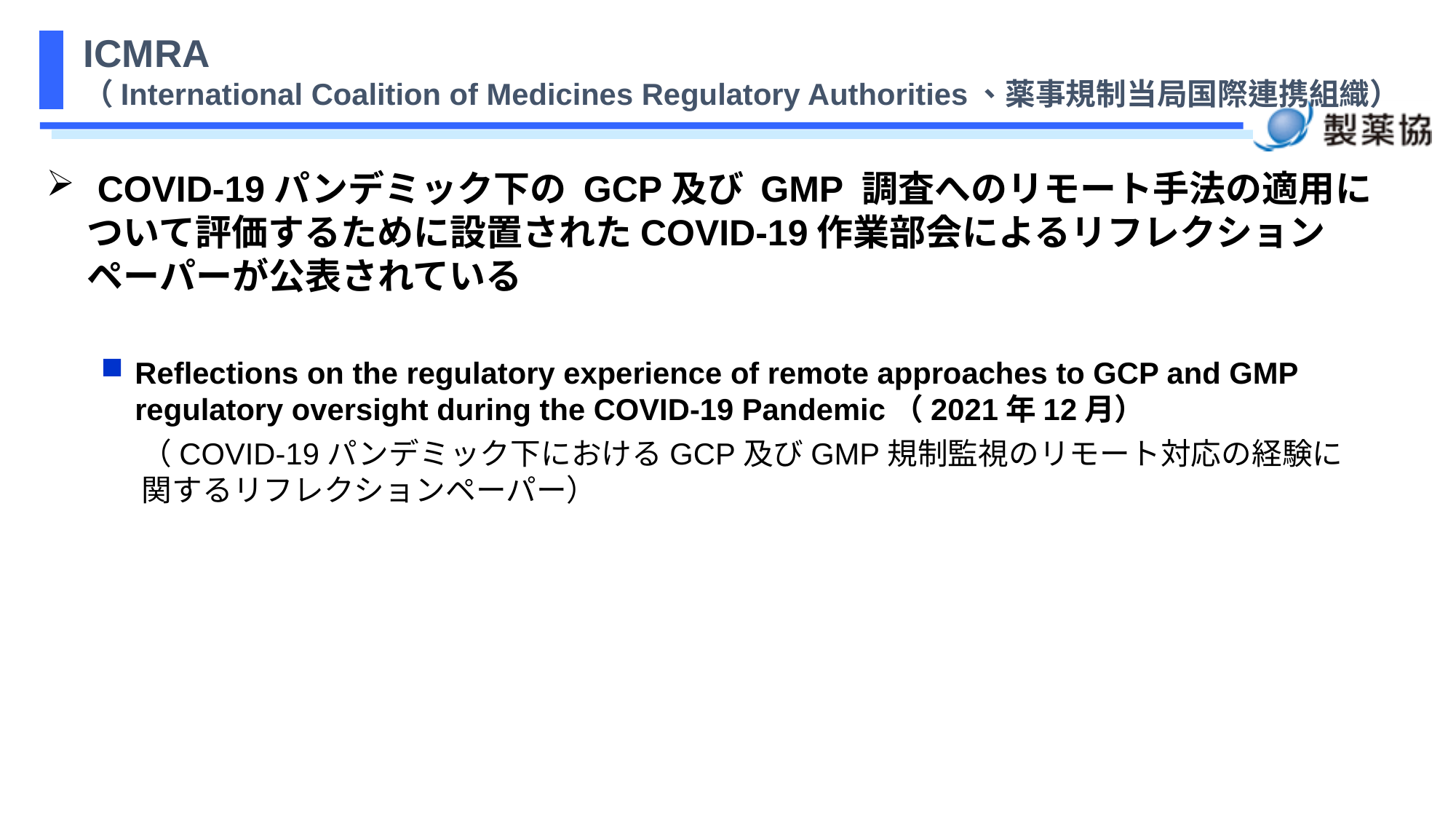

# ICMRA （International Coalition of Medicines Regulatory Authorities、薬事規制当局国際連携組織）
 COVID-19パンデミック下の GCP及び GMP 調査へのリモート手法の適用について評価するために設置されたCOVID-19作業部会によるリフレクションペーパーが公表されている

Reflections on the regulatory experience of remote approaches to GCP and GMP regulatory oversight during the COVID-19 Pandemic（2021年12月）

（COVID-19パンデミック下におけるGCP及びGMP規制監視のリモート対応の経験に関するリフレクションペーパー）